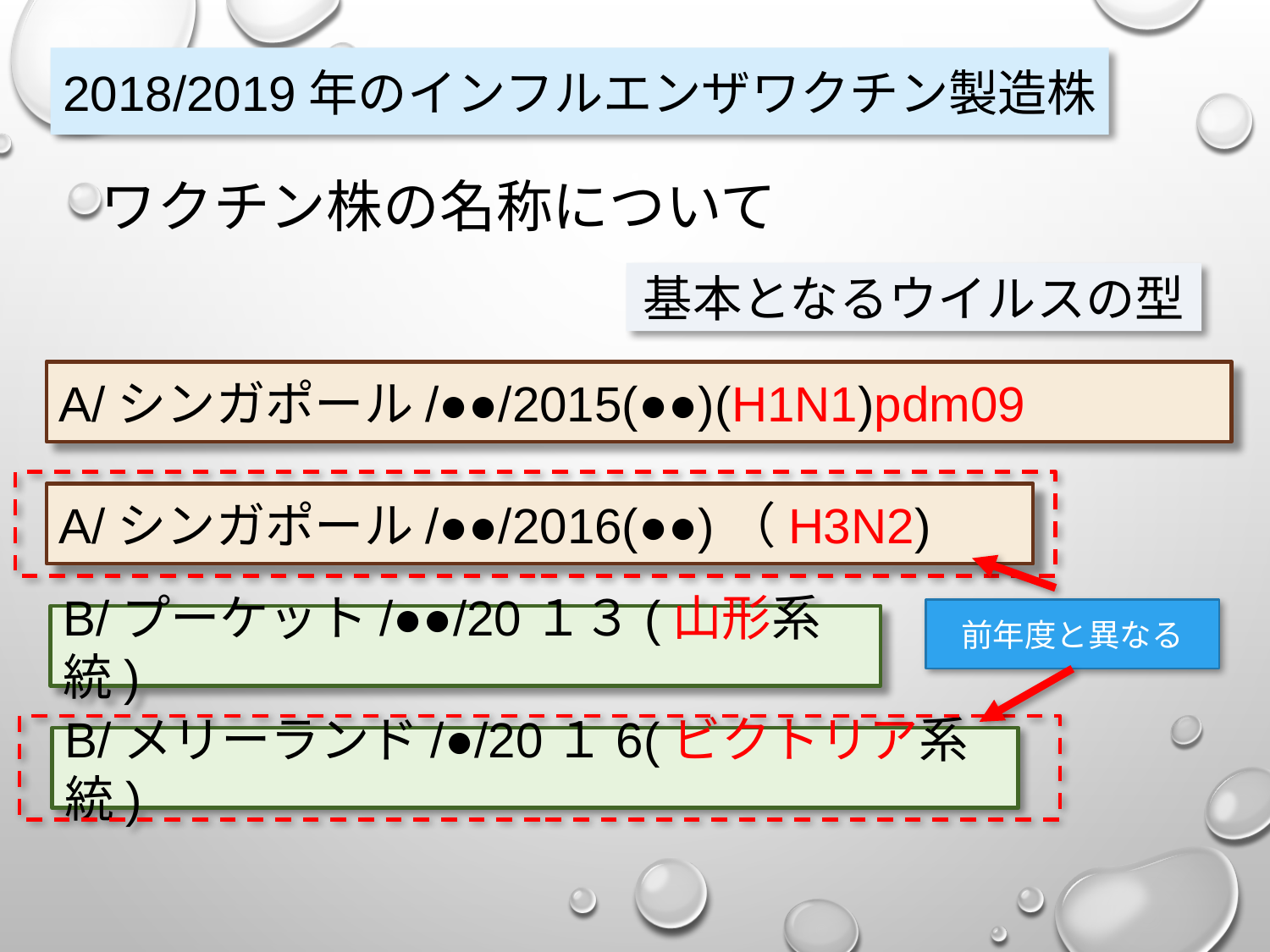

2018/2019年のインフルエンザワクチン製造株
ワクチン株の名称について
基本となるウイルスの型
A/シンガポール/●●/2015(●●)(H1N1)pdm09
A/シンガポール/●●/2016(●●)（H3N2)
B/プーケット/●●/20１３(山形系統)
B/メリーランド/●/20１6(ビクトリア系統)

前年度と異なる